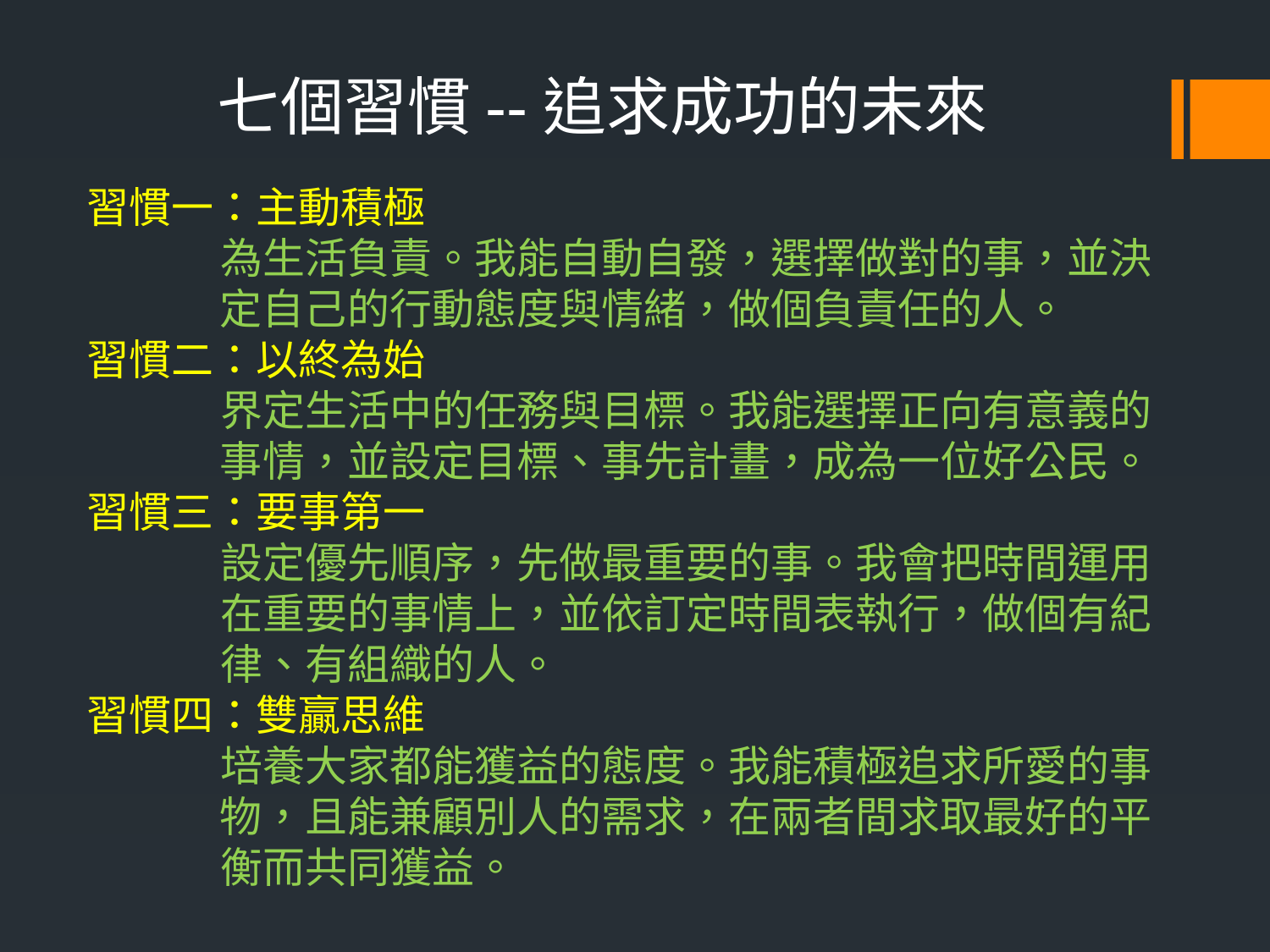

七個習慣--追求成功的未來
# 習慣一：主動積極 為生活負責。我能自動自發，選擇做對的事，並決 定自己的行動態度與情緒，做個負責任的人。 習慣二：以終為始 界定生活中的任務與目標。我能選擇正向有意義的 事情，並設定目標、事先計畫，成為一位好公民。 習慣三：要事第一 設定優先順序，先做最重要的事。我會把時間運用 在重要的事情上，並依訂定時間表執行，做個有紀 律、有組織的人。 習慣四：雙贏思維 培養大家都能獲益的態度。我能積極追求所愛的事 物，且能兼顧別人的需求，在兩者間求取最好的平 衡而共同獲益。